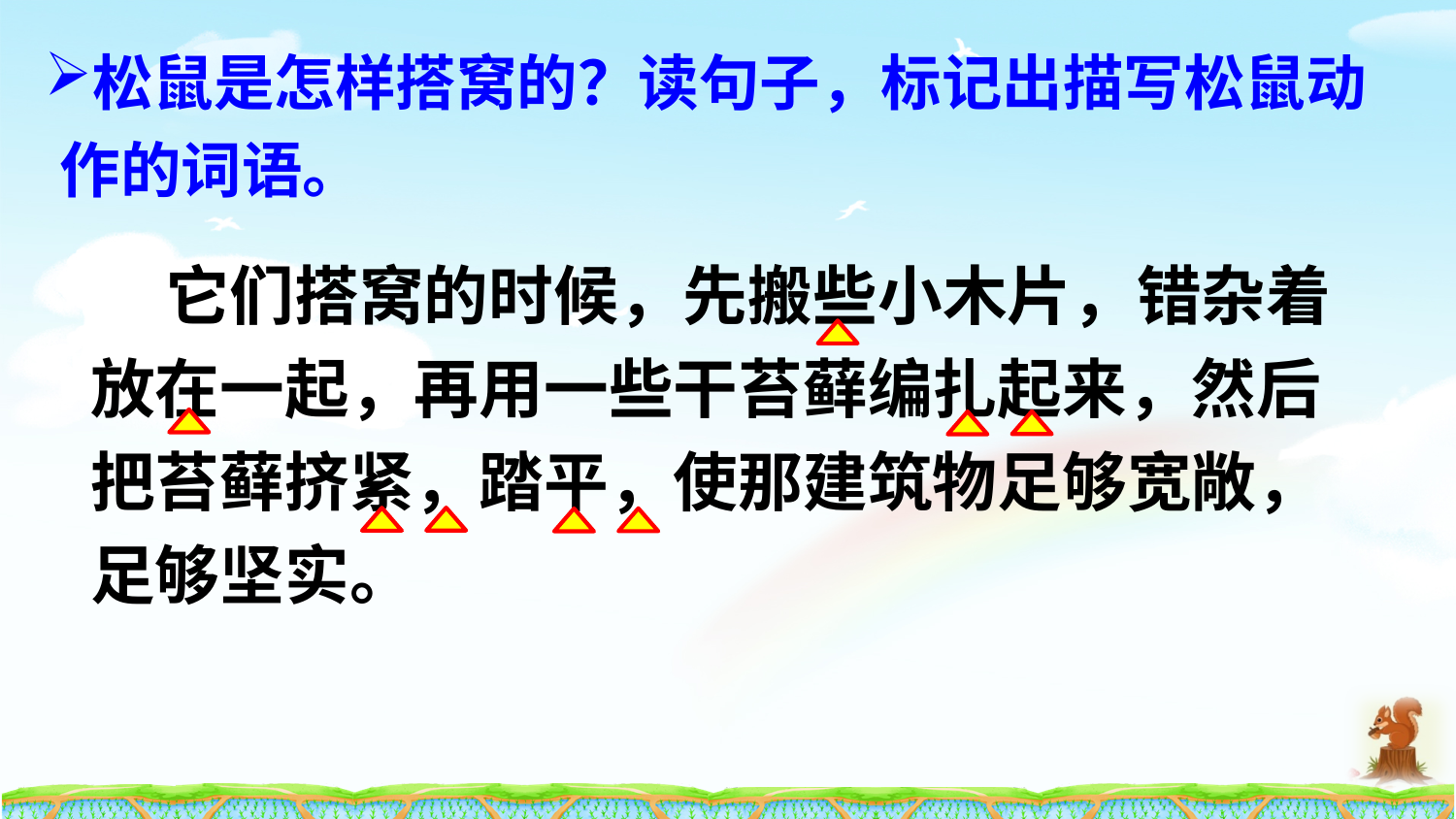

松鼠是怎样搭窝的？读句子，标记出描写松鼠动作的词语。
    它们搭窝的时候，先搬些小木片，错杂着放在一起，再用一些干苔藓编扎起来，然后把苔藓挤紧，踏平，使那建筑物足够宽敞，足够坚实。